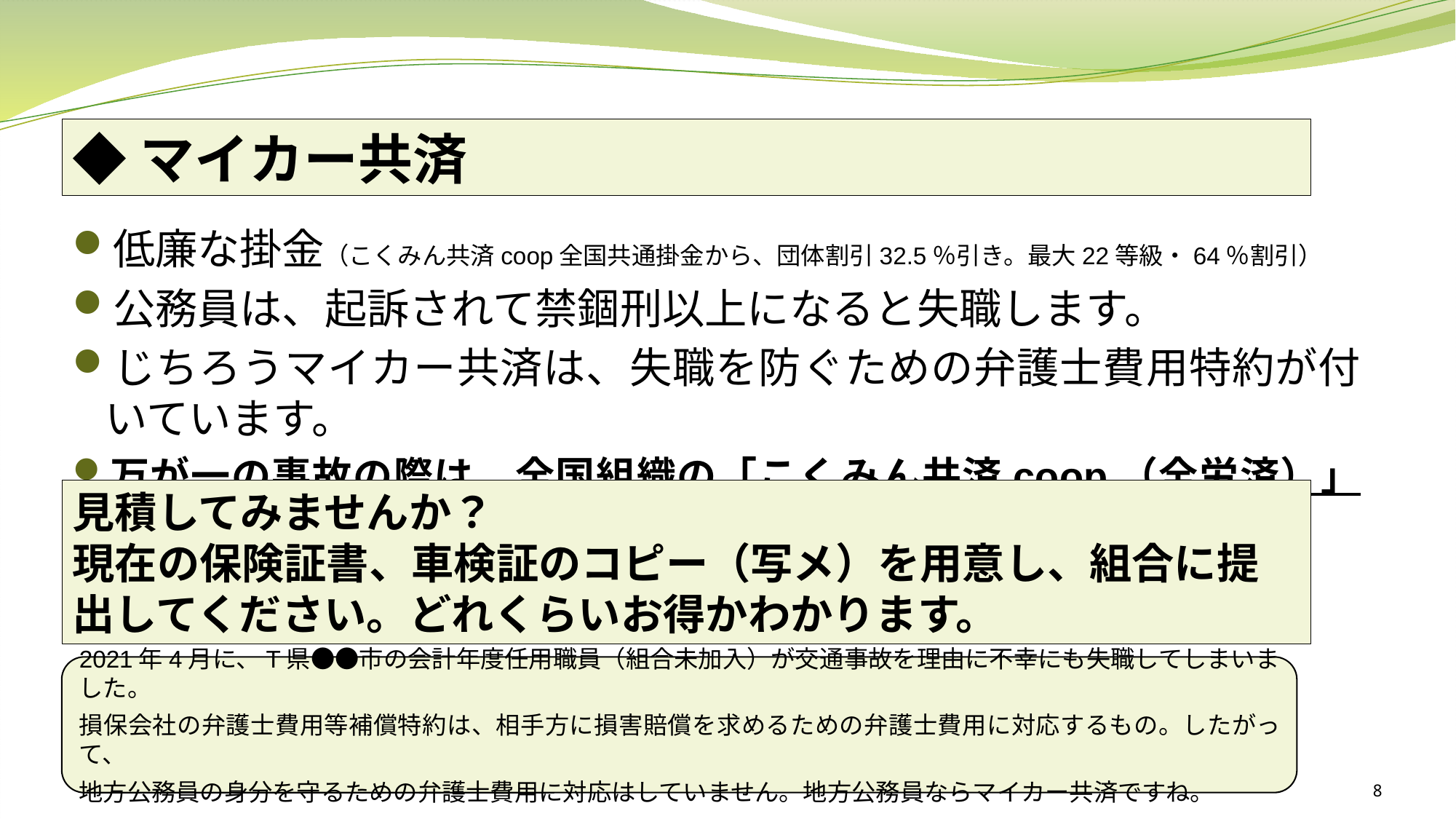

◆マイカー共済

低廉な掛金（こくみん共済coop全国共通掛金から、団体割引32.5％引き。最大22等級・64％割引）
公務員は、起訴されて禁錮刑以上になると失職します。
じちろうマイカー共済は、失職を防ぐための弁護士費用特約が付いています。
万が一の事故の際は、全国組織の「こくみん共済coop（全労済）」が対応

見積してみませんか？
現在の保険証書、車検証のコピー（写メ）を用意し、組合に提出してください。どれくらいお得かわかります。
2021年4月に、T県●●市の会計年度任用職員（組合未加入）が交通事故を理由に不幸にも失職してしまいました。
損保会社の弁護士費用等補償特約は、相手方に損害賠償を求めるための弁護士費用に対応するもの。したがって、
地方公務員の身分を守るための弁護士費用に対応はしていません。地方公務員ならマイカー共済ですね。
8